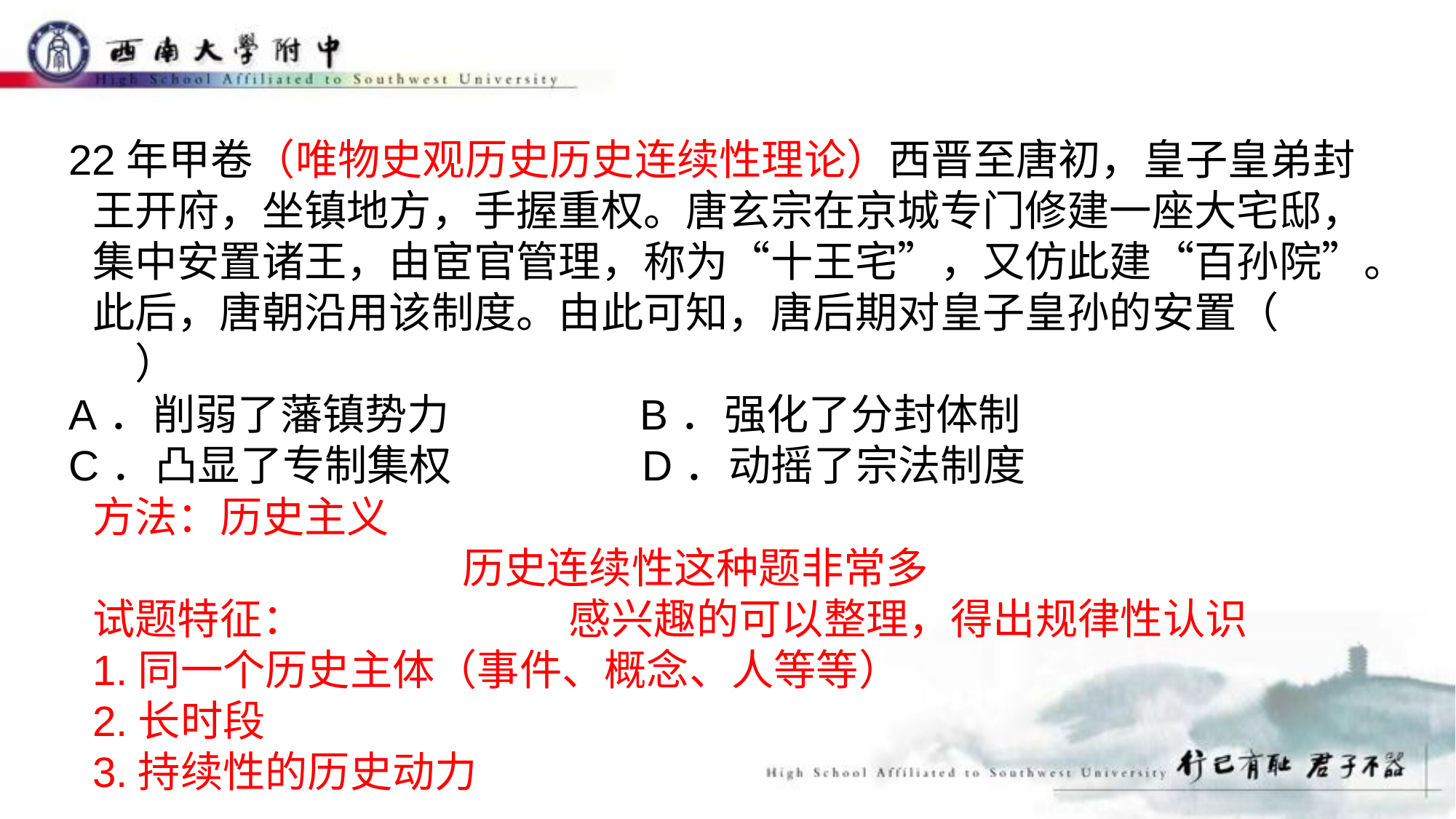

22年甲卷（唯物史观历史历史连续性理论）西晋至唐初，皇子皇弟封王开府，坐镇地方，手握重权。唐玄宗在京城专门修建一座大宅邸，集中安置诸王，由宦官管理，称为“十王宅”，又仿此建“百孙院”。此后，唐朝沿用该制度。由此可知，唐后期对皇子皇孙的安置（　　）
A．削弱了藩镇势力                   B．强化了分封体制
C．凸显了专制集权                   D．动摇了宗法制度
方法：历史主义
                                      历史连续性这种题非常多
试题特征：                            感兴趣的可以整理，得出规律性认识
1.同一个历史主体（事件、概念、人等等）
2.长时段
3.持续性的历史动力